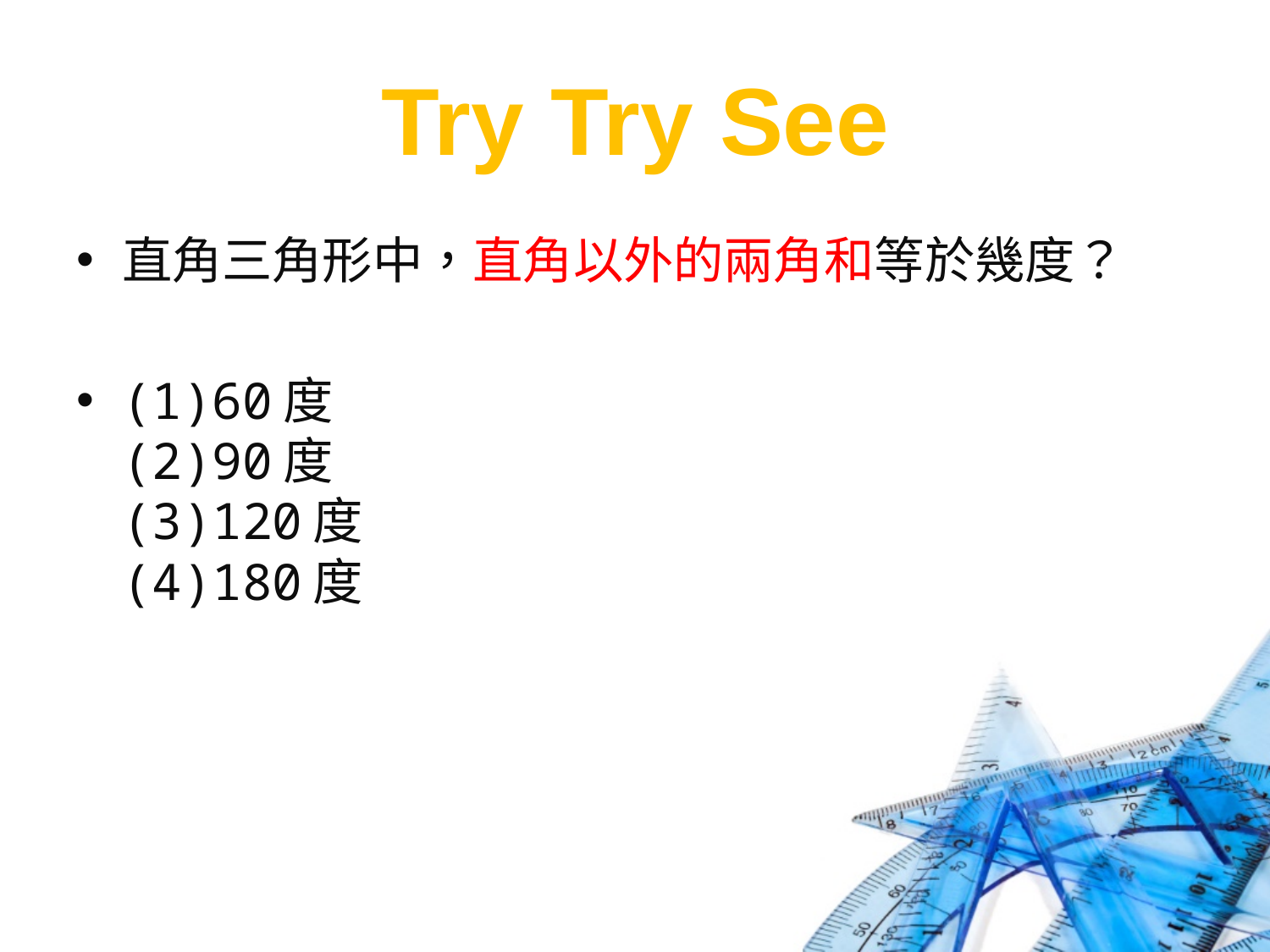

# Try Try See
直角三角形中，直角以外的兩角和等於幾度？

(1)60度
(2)90度
(3)120度
(4)180度